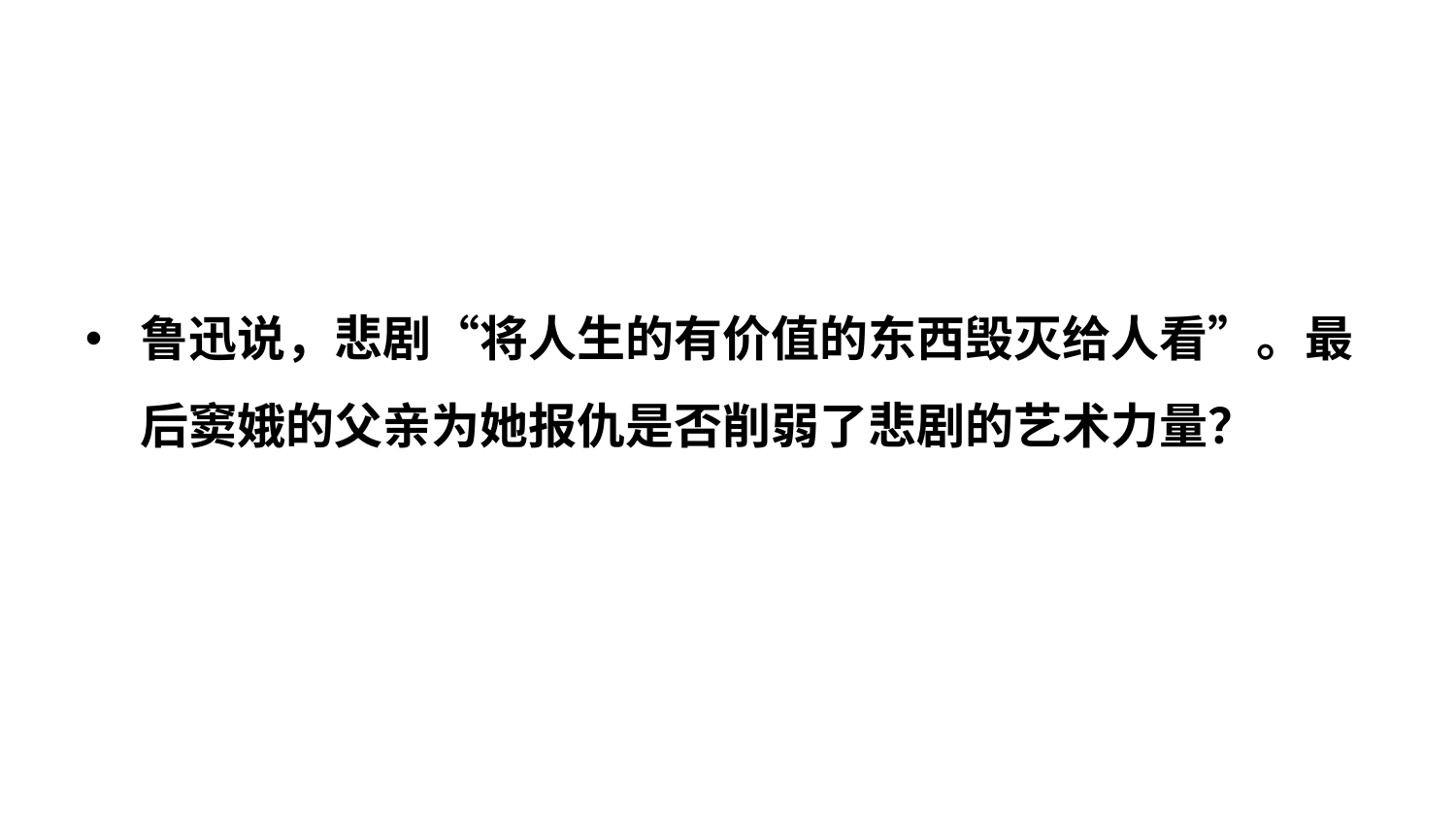

#
鲁迅说，悲剧“将人生的有价值的东西毁灭给人看”。最后窦娥的父亲为她报仇是否削弱了悲剧的艺术力量？